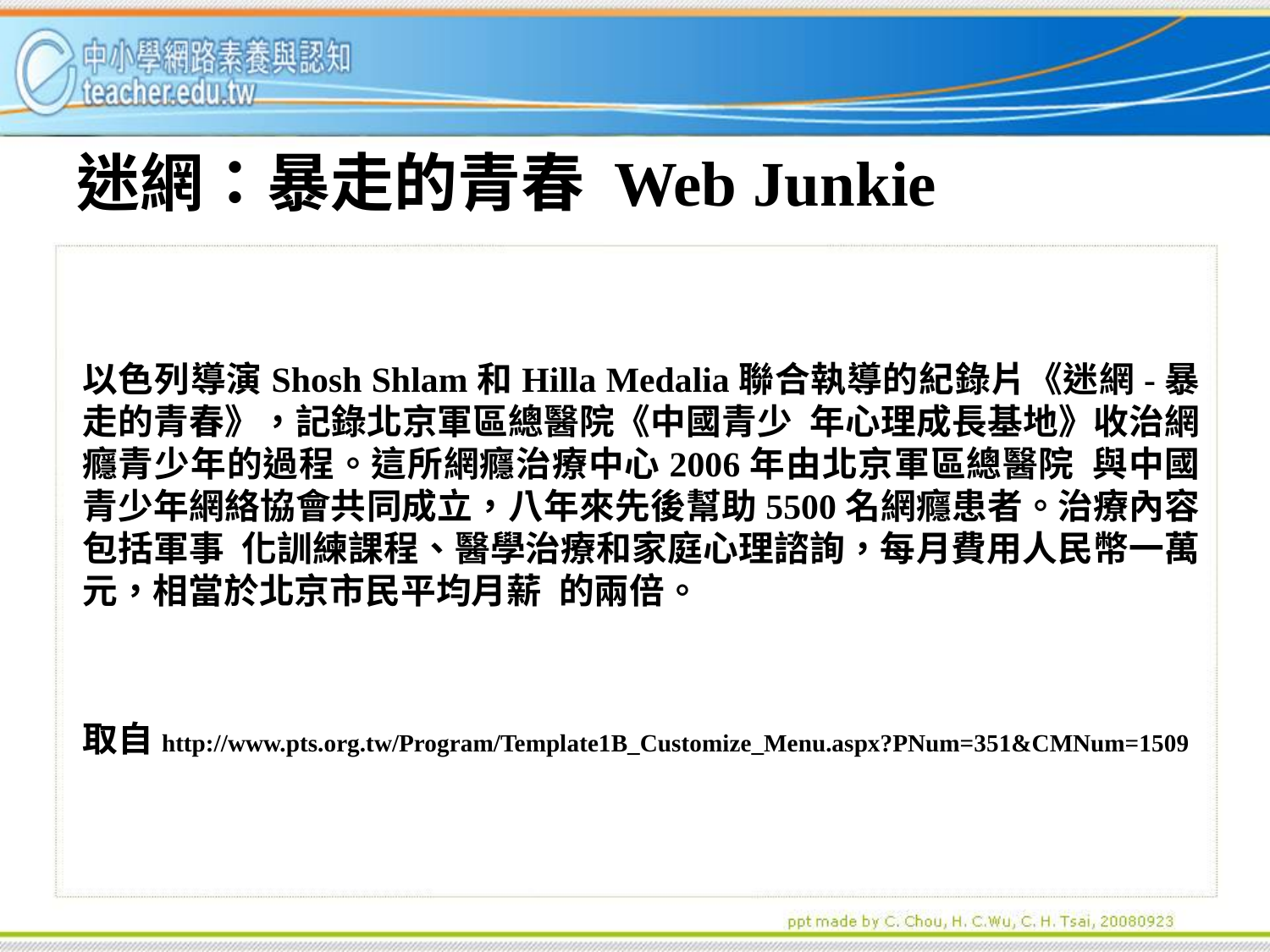

# 迷網：暴走的青春 Web Junkie

以色列導演Shosh Shlam和Hilla Medalia聯合執導的紀錄片《迷網-暴走的青春》，記錄北京軍區總醫院《中國青少­年心理成長基地》收治網癮青少年的過程。這所網癮治療中心2006年由北京軍區總醫院­與中國青少年網絡協會共同成立，八年來先後幫助5500名網癮患者。治療內容包括軍事­化訓練課程、醫學治療和家庭心理諮詢，每月費用人民幣一萬元，相當於北京市民平均月薪­的兩倍。

取自http://www.pts.org.tw/Program/Template1B_Customize_Menu.aspx?PNum=351&CMNum=1509